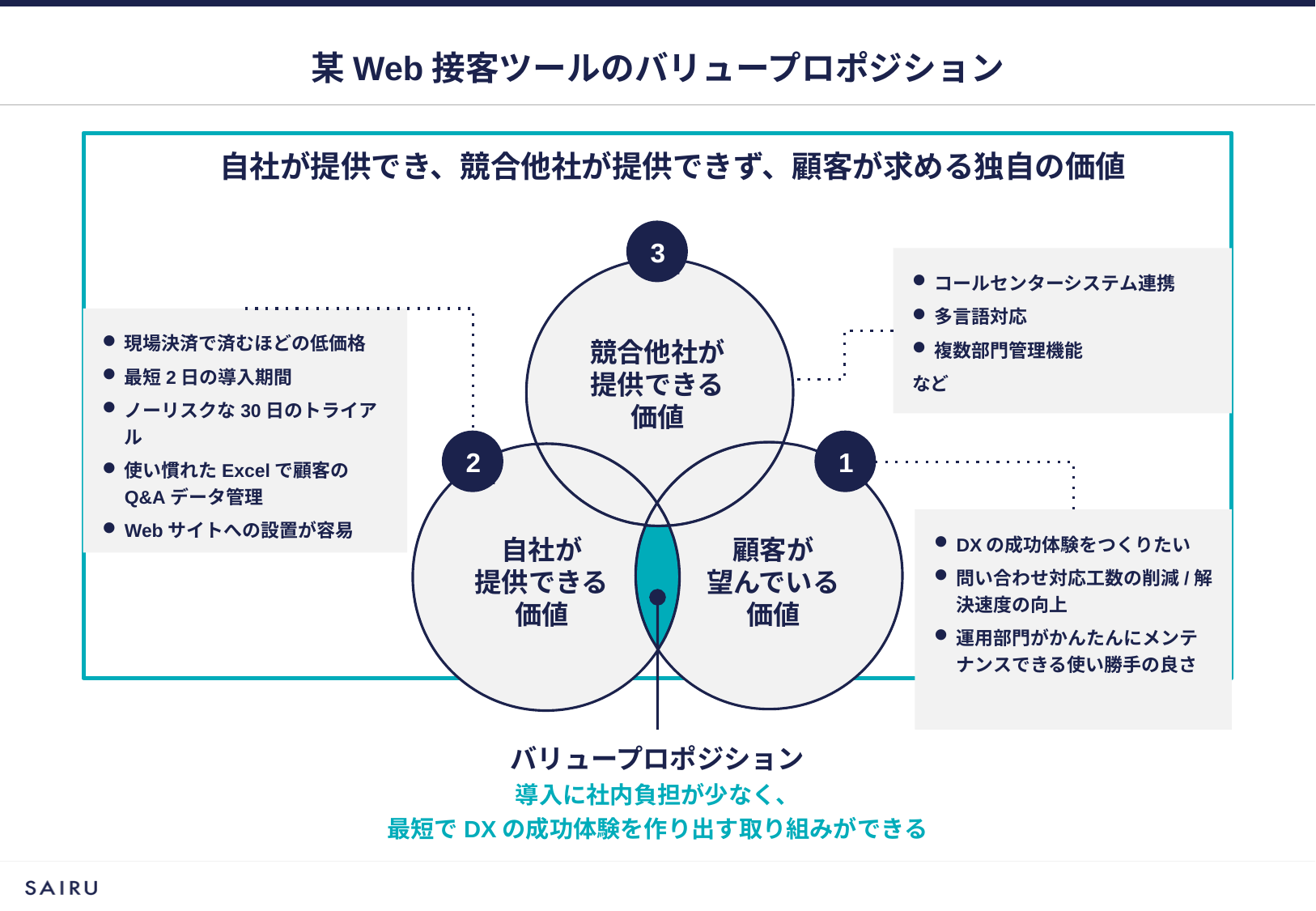

# 某Web接客ツールのバリュープロポジション
自社が提供でき、競合他社が提供できず、顧客が求める独自の価値

3
コールセンターシステム連携
多言語対応
複数部門管理機能
など

現場決済で済むほどの低価格
最短2日の導入期間
ノーリスクな30日のトライアル
使い慣れたExcelで顧客のQ&Aデータ管理
Webサイトへの設置が容易

競合他社が
提供できる
価値

2

1
DXの成功体験をつくりたい
問い合わせ対応工数の削減/解決速度の向上
運用部門がかんたんにメンテナンスできる使い勝手の良さ
自社が
提供できる
価値
顧客が
望んでいる
価値
バリュープロポジション
導入に社内負担が少なく、
最短でDXの成功体験を作り出す取り組みができる